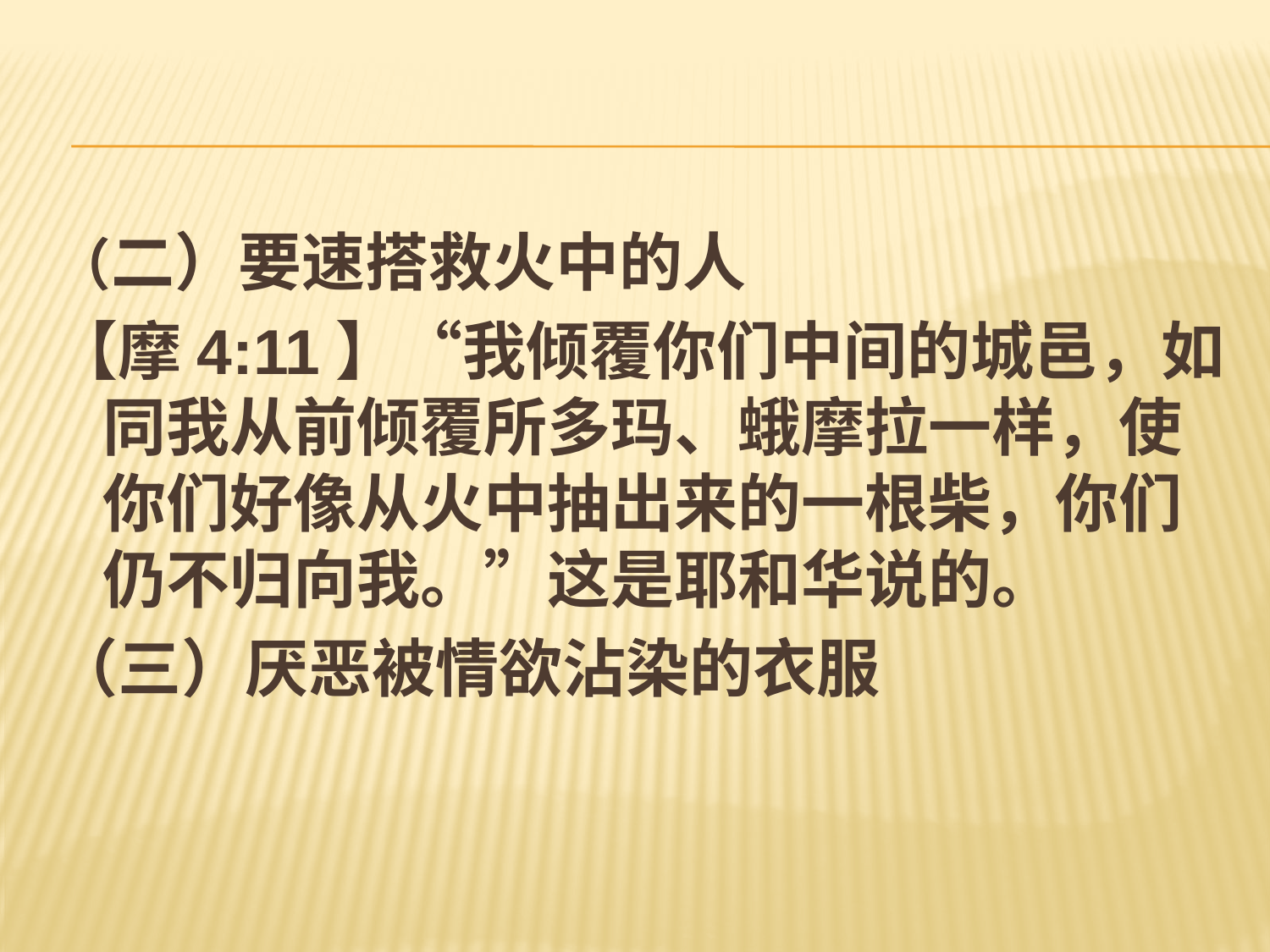

#
（二）要速搭救火中的人
【摩4:11】“我倾覆你们中间的城邑，如同我从前倾覆所多玛、蛾摩拉一样，使你们好像从火中抽出来的一根柴，你们仍不归向我。”这是耶和华说的。
（三）厌恶被情欲沾染的衣服